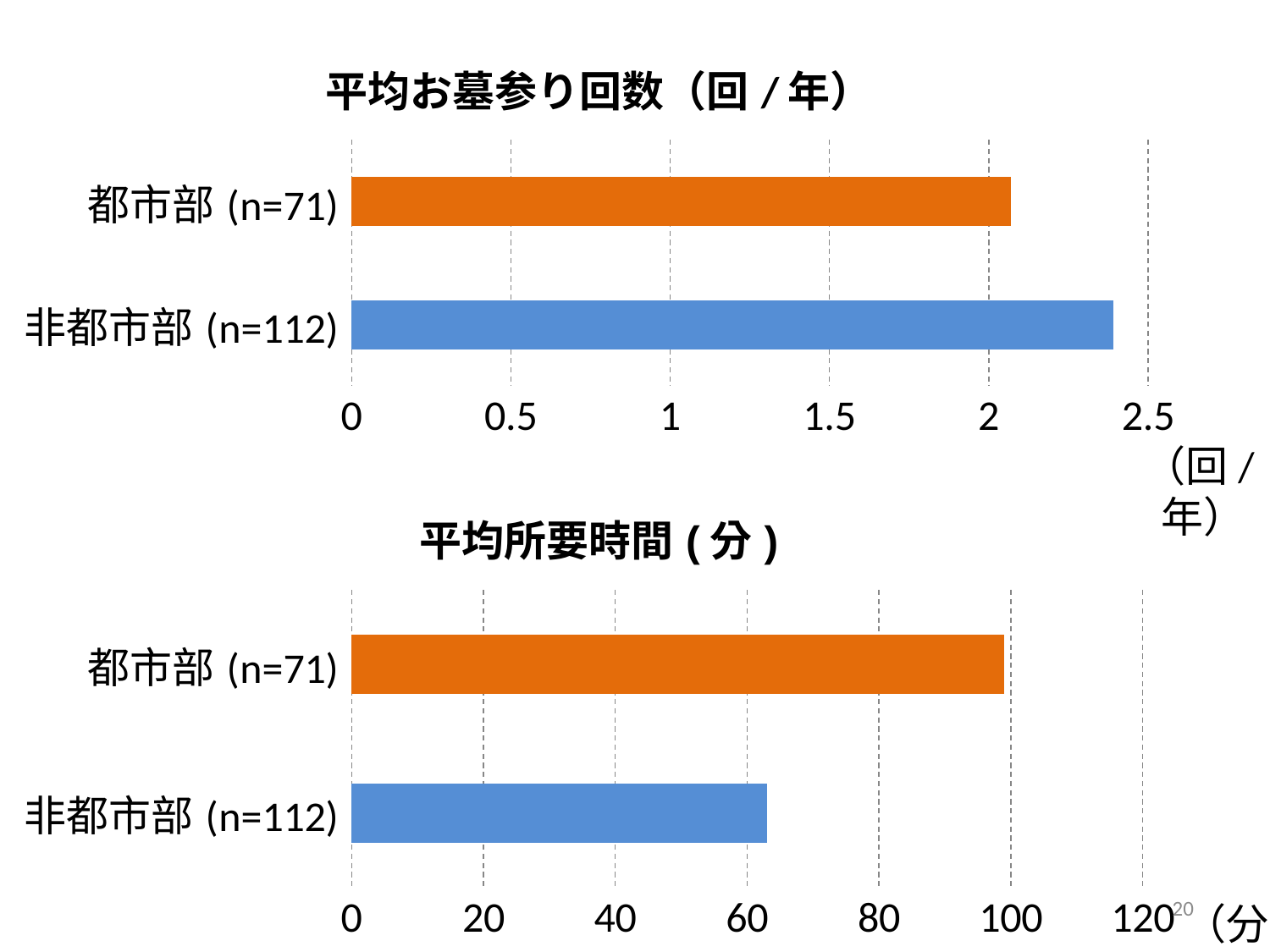

### Chart:

| Category | 平均お墓参り回数（回/年） |
|---|---|
| 非都市部(n=112) | 2.39 |
| 都市部(n=71) | 2.07 |
（回/年）

### Chart: 平均所要時間(分)

| Category | 平均所要時間(分) |
|---|---|
| 非都市部(n=112) | 63.0 |
| 都市部(n=71) | 99.0 |
20
（分）